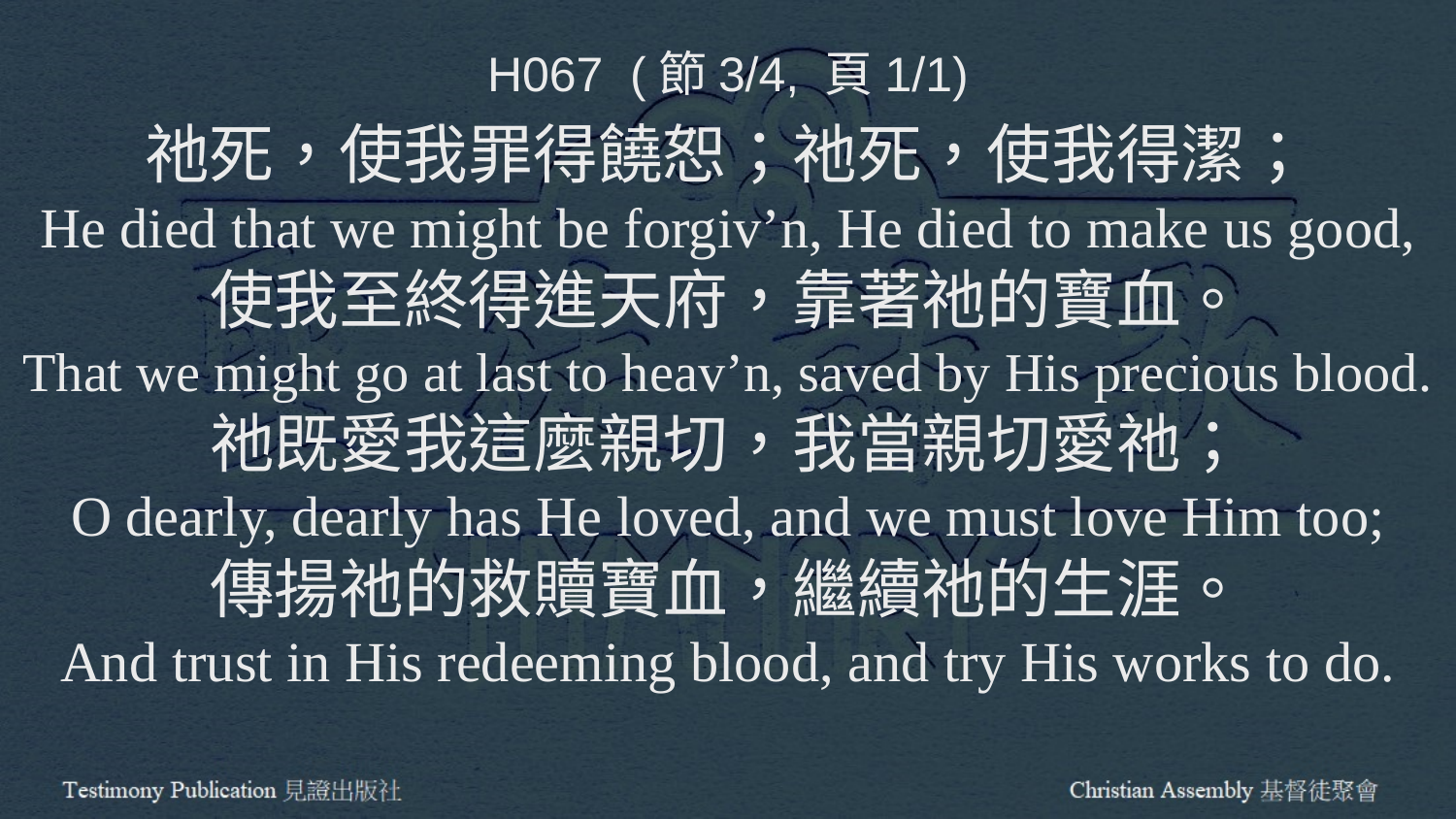

H067  (節3/4, 頁1/1)
祂死，使我罪得饒恕；祂死，使我得潔；
He died that we might be forgiv’n, He died to make us good,
使我至終得進天府，靠著祂的寶血。
That we might go at last to heav’n, saved by His precious blood.
祂既愛我這麼親切，我當親切愛祂；
O dearly, dearly has He loved, and we must love Him too;
傳揚祂的救贖寶血，繼續祂的生涯。
And trust in His redeeming blood, and try His works to do.